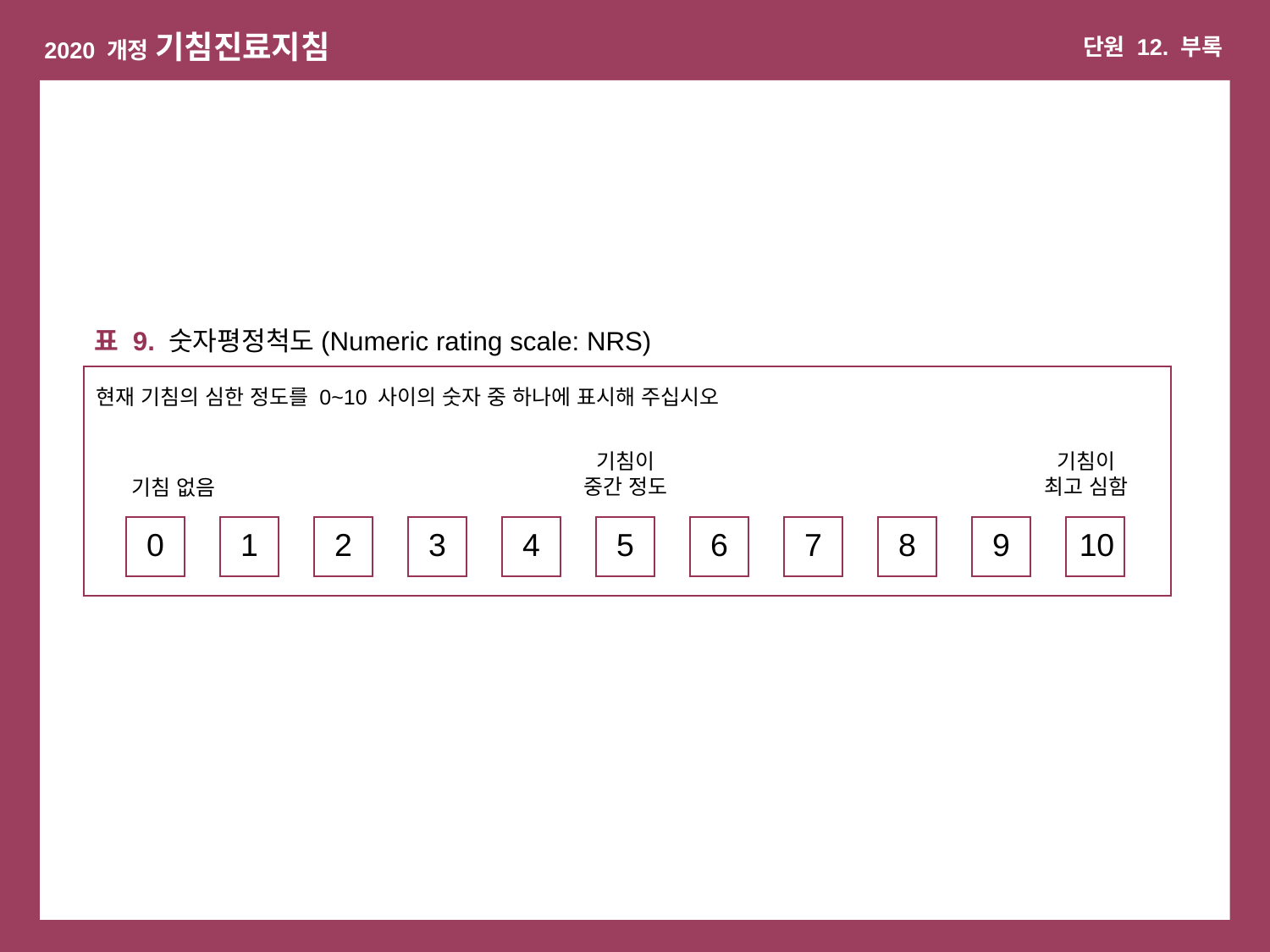

표 9. 숫자평정척도(Numeric rating scale: NRS)

현재 기침의 심한 정도를 0~10 사이의 숫자 중 하나에 표시해 주십시오
기침이
중간 정도
기침이
최고 심함
기침 없음

0

1

2

3

4

5

6

7

8

9

10